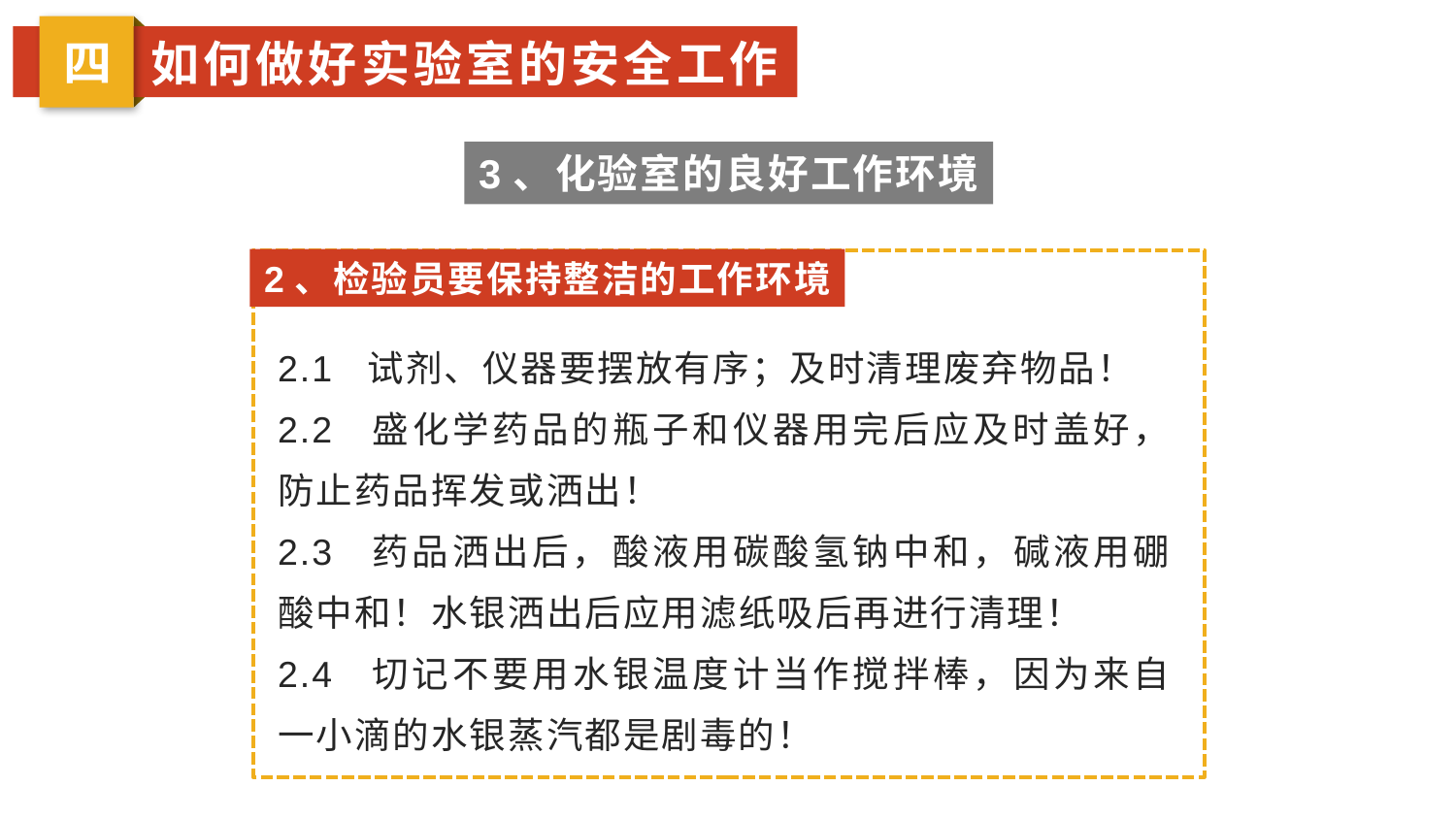

四

如何做好实验室的安全工作

3、化验室的良好工作环境
2、检验员要保持整洁的工作环境

2.1  试剂、仪器要摆放有序；及时清理废弃物品！
2.2  盛化学药品的瓶子和仪器用完后应及时盖好，防止药品挥发或洒出！
2.3  药品洒出后，酸液用碳酸氢钠中和，碱液用硼酸中和！水银洒出后应用滤纸吸后再进行清理！
2.4  切记不要用水银温度计当作搅拌棒，因为来自一小滴的水银蒸汽都是剧毒的！